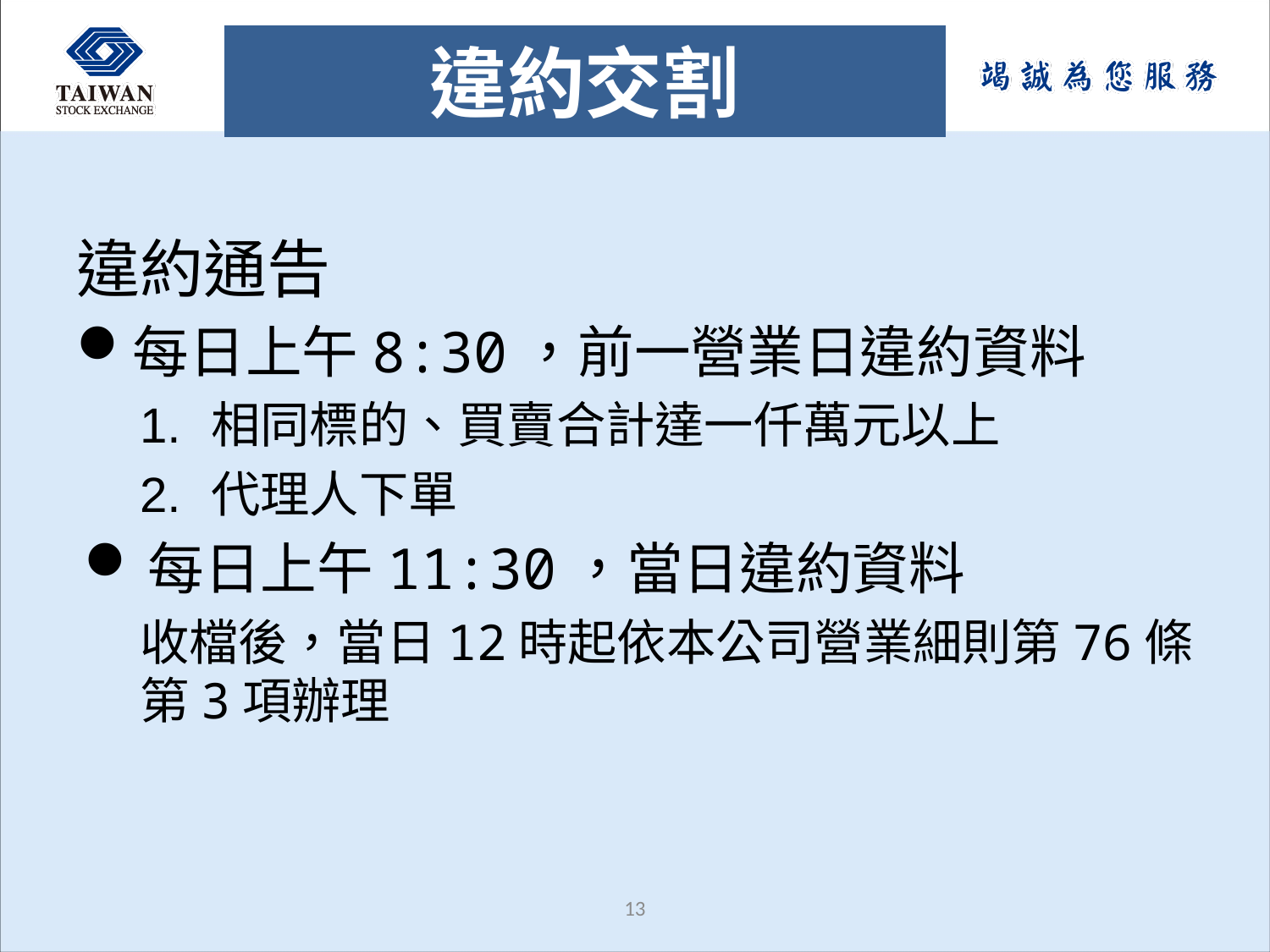

# 違約交割
違約通告
每日上午8:30，前一營業日違約資料
相同標的、買賣合計達一仟萬元以上
代理人下單
每日上午11:30，當日違約資料
收檔後，當日12時起依本公司營業細則第76條第3項辦理

13